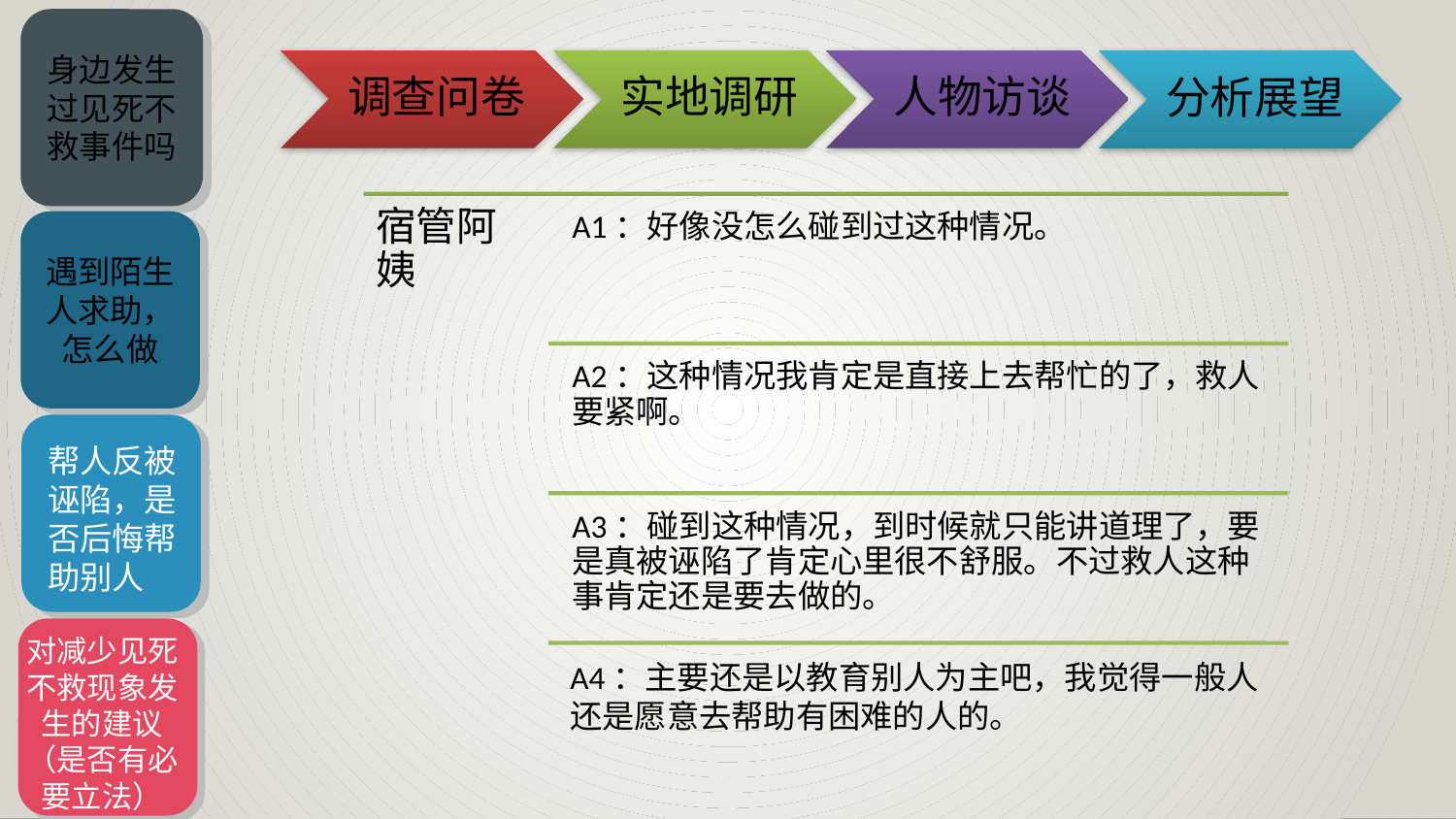

身边发生过见死不救事件吗

调查问卷
实地调研
人物访谈
分析展望
宿管阿姨
A1：好像没怎么碰到过这种情况。
A2：这种情况我肯定是直接上去帮忙的了，救人要紧啊。
A3：碰到这种情况，到时候就只能讲道理了，要是真被诬陷了肯定心里很不舒服。不过救人这种事肯定还是要去做的。
遇到陌生人求助，怎么做

帮人反被诬陷，是否后悔帮助别人

对减少见死不救现象发生的建议（是否有必要立法）
A4：主要还是以教育别人为主吧，我觉得一般人还是愿意去帮助有困难的人的。